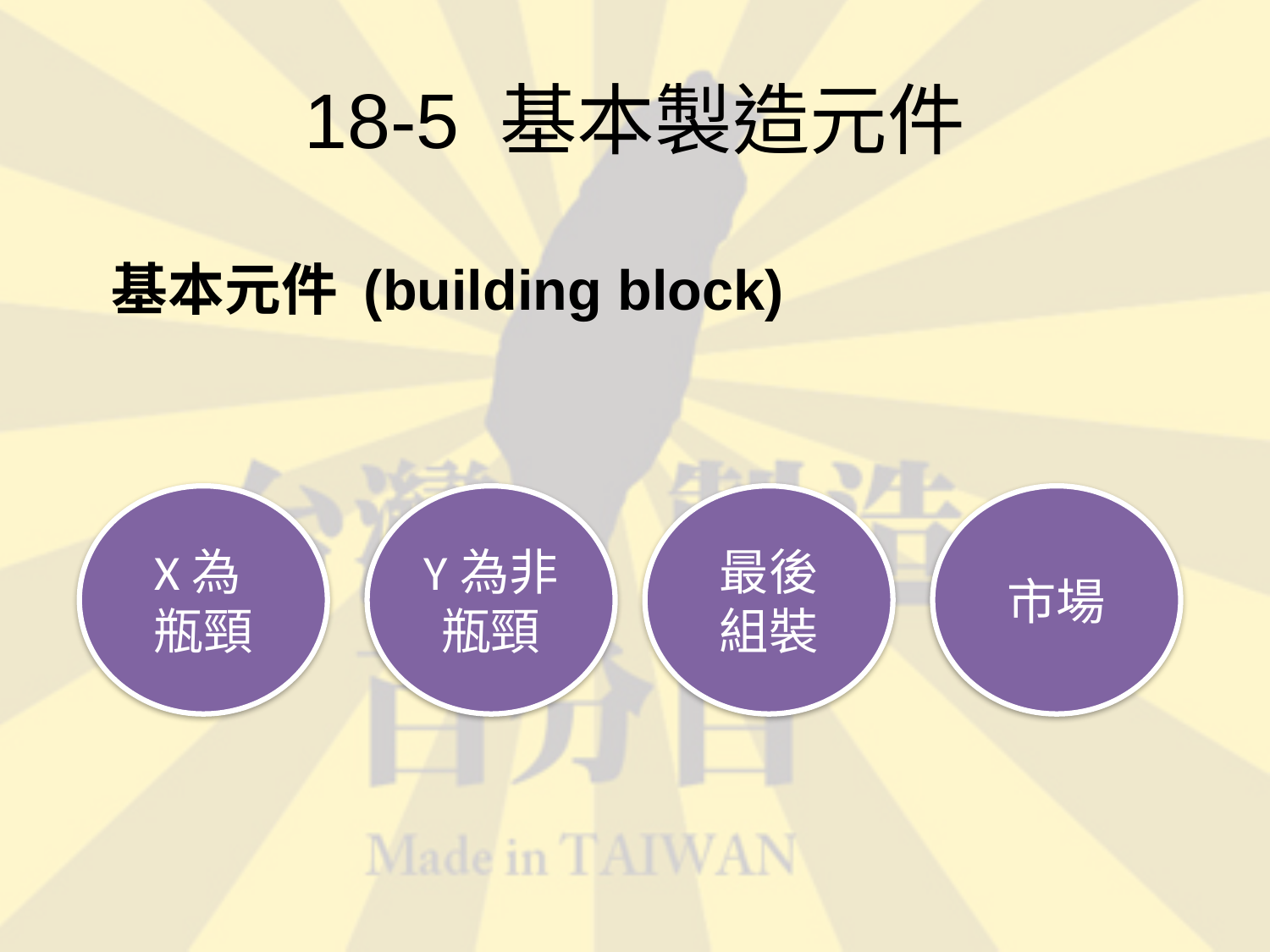

# 18-5 基本製造元件
基本元件 (building block)
X為
瓶頸
Y為非 瓶頸
最後
組裝
市場